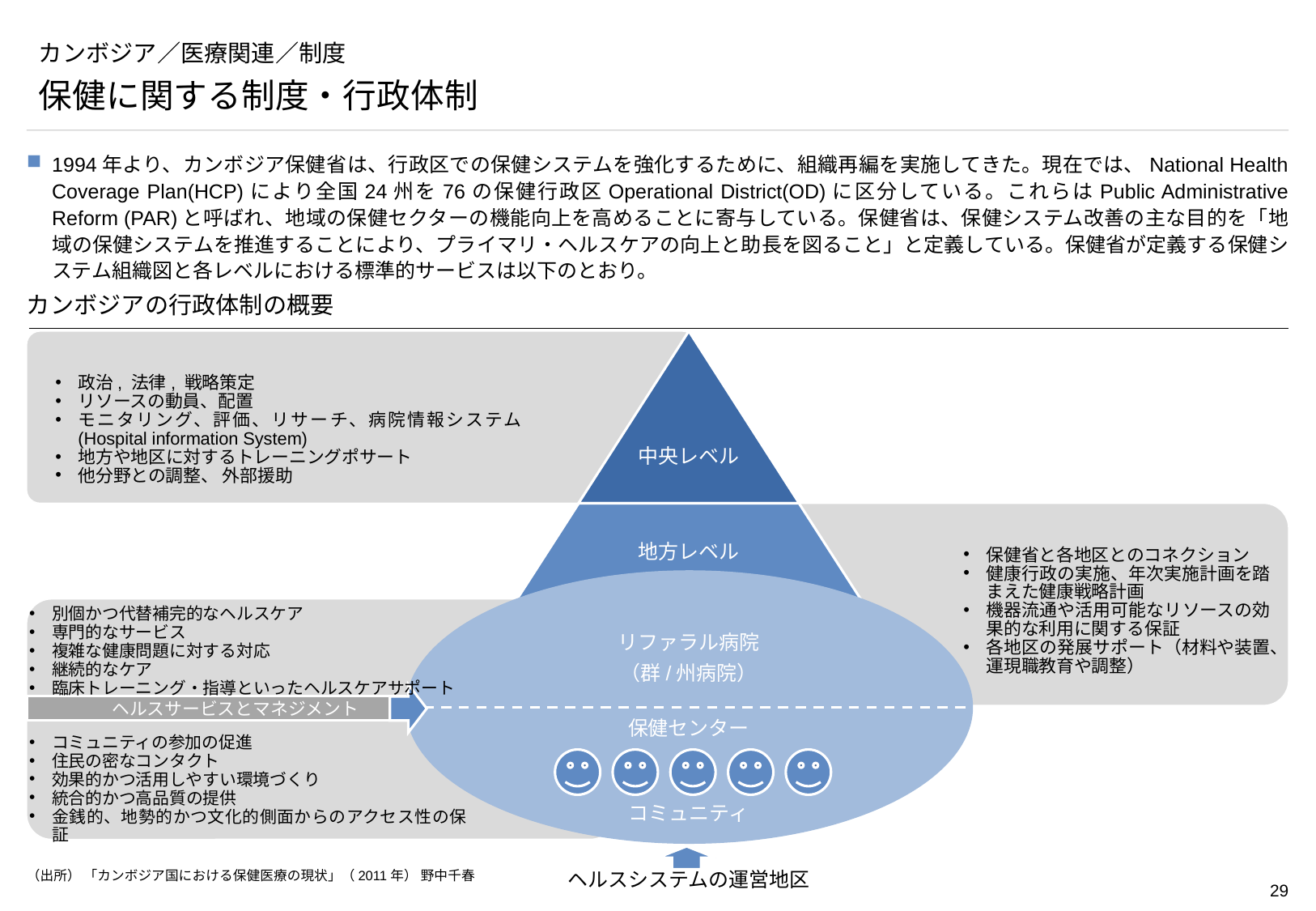

# カンボジア／医療関連／制度
保健に関する制度・行政体制
1994年より、カンボジア保健省は、行政区での保健システムを強化するために、組織再編を実施してきた。現在では、National Health Coverage Plan(HCP)により全国24州を76の保健行政区Operational District(OD)に区分している。これらはPublic Administrative Reform (PAR)と呼ばれ、地域の保健セクターの機能向上を高めることに寄与している。保健省は、保健システム改善の主な目的を「地域の保健システムを推進することにより、プライマリ・ヘルスケアの向上と助長を図ること」と定義している。保健省が定義する保健システム組織図と各レベルにおける標準的サービスは以下のとおり。
カンボジアの行政体制の概要

政治, 法律, 戦略策定
リソースの動員、配置
モニタリング、評価、リサーチ、病院情報システム(Hospital information System)
地方や地区に対するトレーニングポサート
他分野との調整、 外部援助

中央レベル

地方レベル
保健省と各地区とのコネクション
健康行政の実施、年次実施計画を踏まえた健康戦略計画
機器流通や活用可能なリソースの効果的な利用に関する保証
各地区の発展サポート（材料や装置、運現職教育や調整）

別個かつ代替補完的なヘルスケア
専門的なサービス
複雑な健康問題に対する対応
継続的なケア
臨床トレーニング・指導といったヘルスケアサポート
リファラル病院
（群/州病院）

ヘルスサービスとマネジメント
保健センター
コミュニティの参加の促進
住民の密なコンタクト
効果的かつ活用しやすい環境づくり
統合的かつ高品質の提供
金銭的、地勢的かつ文化的側面からのアクセス性の保証

コミュニティ

ヘルスシステムの運営地区
（出所） 「カンボジア国における保健医療の現状」（2011年） 野中千春